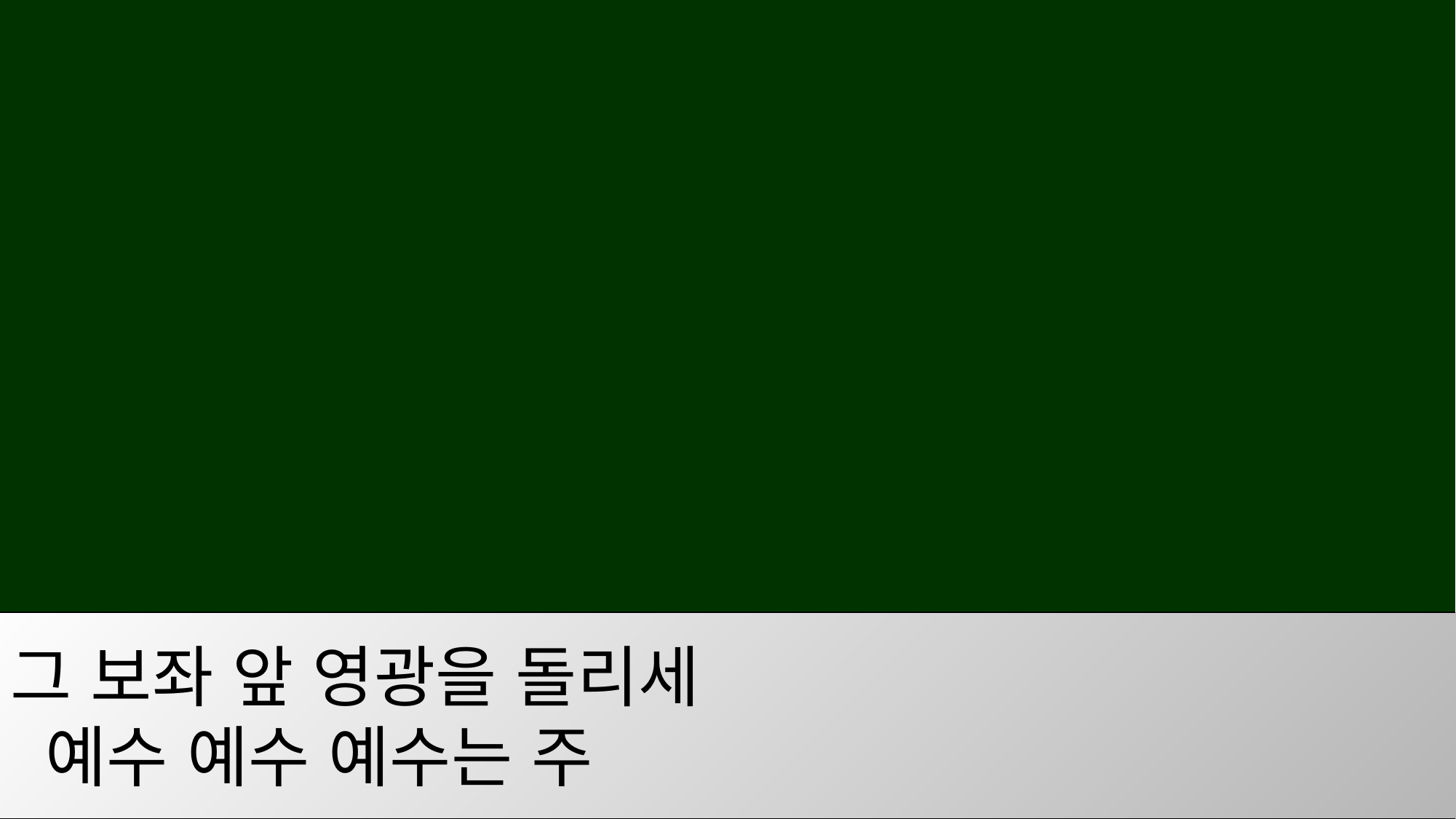

그 보좌 앞 영광을 돌리세
 예수 예수 예수는 주